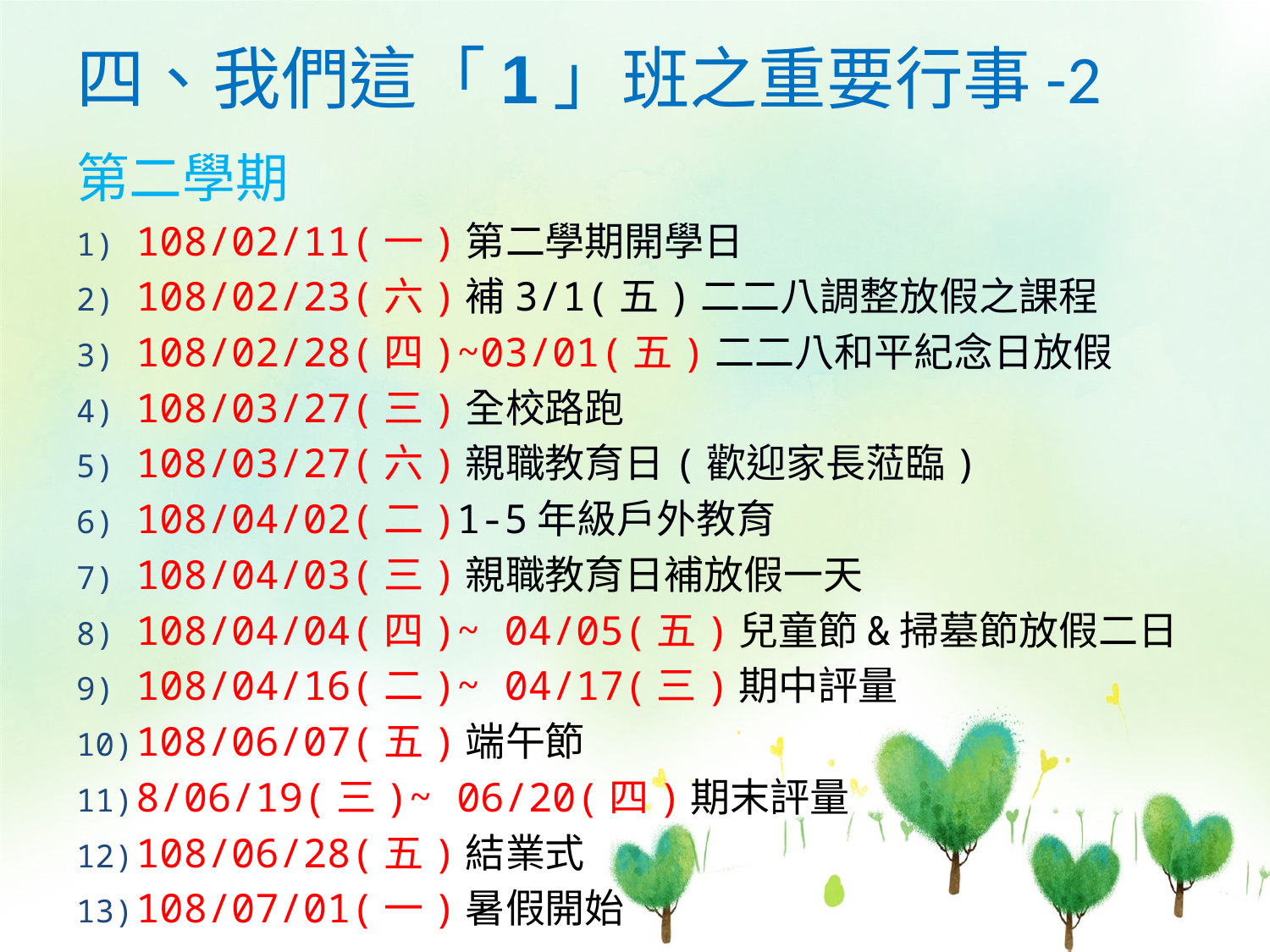

# 四、我們這「1」班之重要行事-2
第二學期
108/02/11(一)第二學期開學日
108/02/23(六)補3/1(五)二二八調整放假之課程
108/02/28(四)~03/01(五)二二八和平紀念日放假
108/03/27(三)全校路跑
108/03/27(六)親職教育日(歡迎家長蒞臨)
108/04/02(二)1-5年級戶外教育
108/04/03(三)親職教育日補放假一天
108/04/04(四)~ 04/05(五)兒童節&掃墓節放假二日
108/04/16(二)~ 04/17(三)期中評量
108/06/07(五)端午節
8/06/19(三)~ 06/20(四)期末評量
108/06/28(五)結業式
108/07/01(一)暑假開始